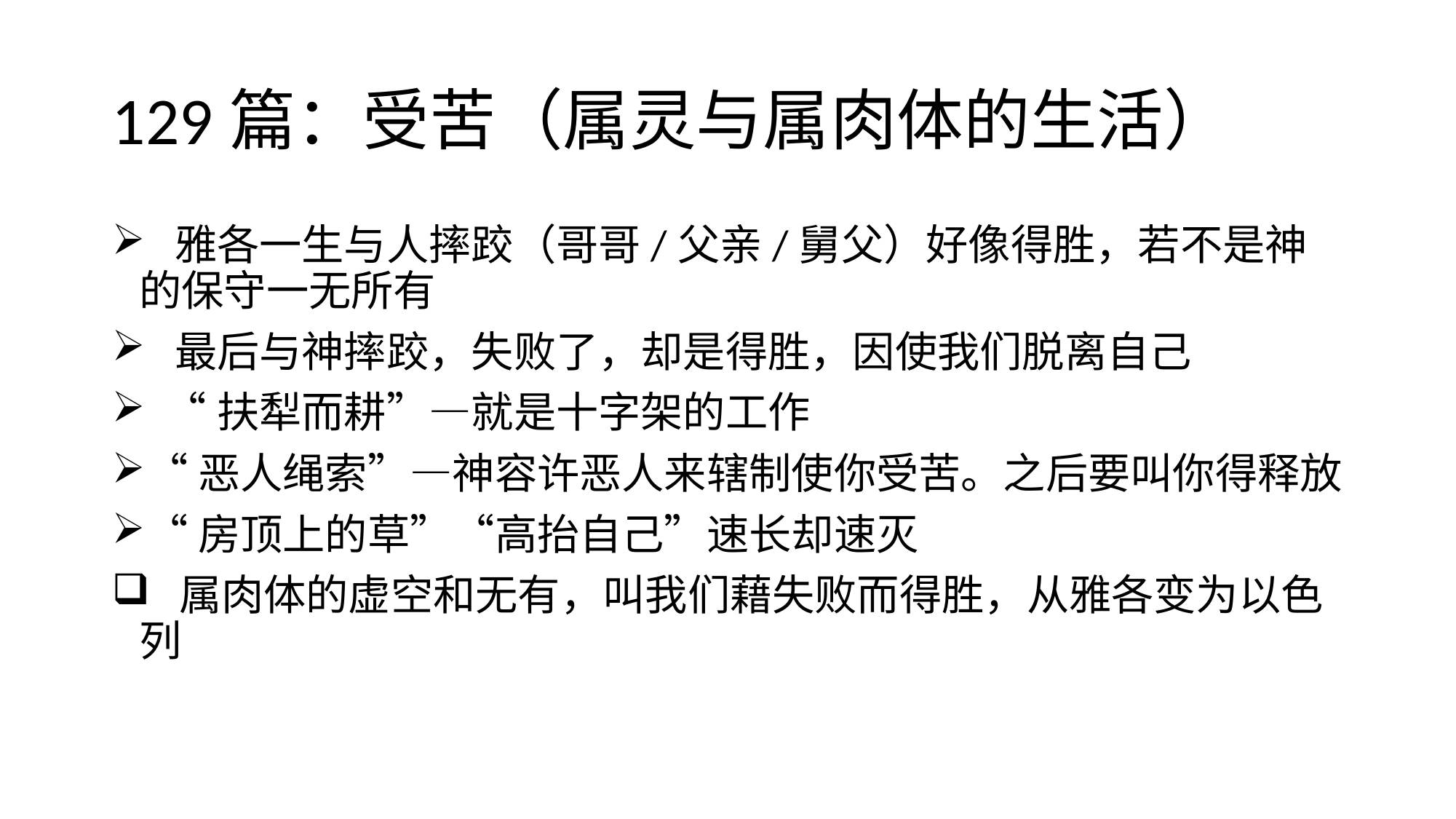

# 129篇：受苦（属灵与属肉体的生活）
  雅各一生与人摔跤（哥哥/父亲/舅父）好像得胜，若不是神的保守一无所有
  最后与神摔跤，失败了，却是得胜，因使我们脱离自己
  “扶犁而耕”—就是十字架的工作
“恶人绳索”—神容许恶人来辖制使你受苦。之后要叫你得释放
“房顶上的草”“高抬自己”速长却速灭
  属肉体的虚空和无有，叫我们藉失败而得胜，从雅各变为以色列